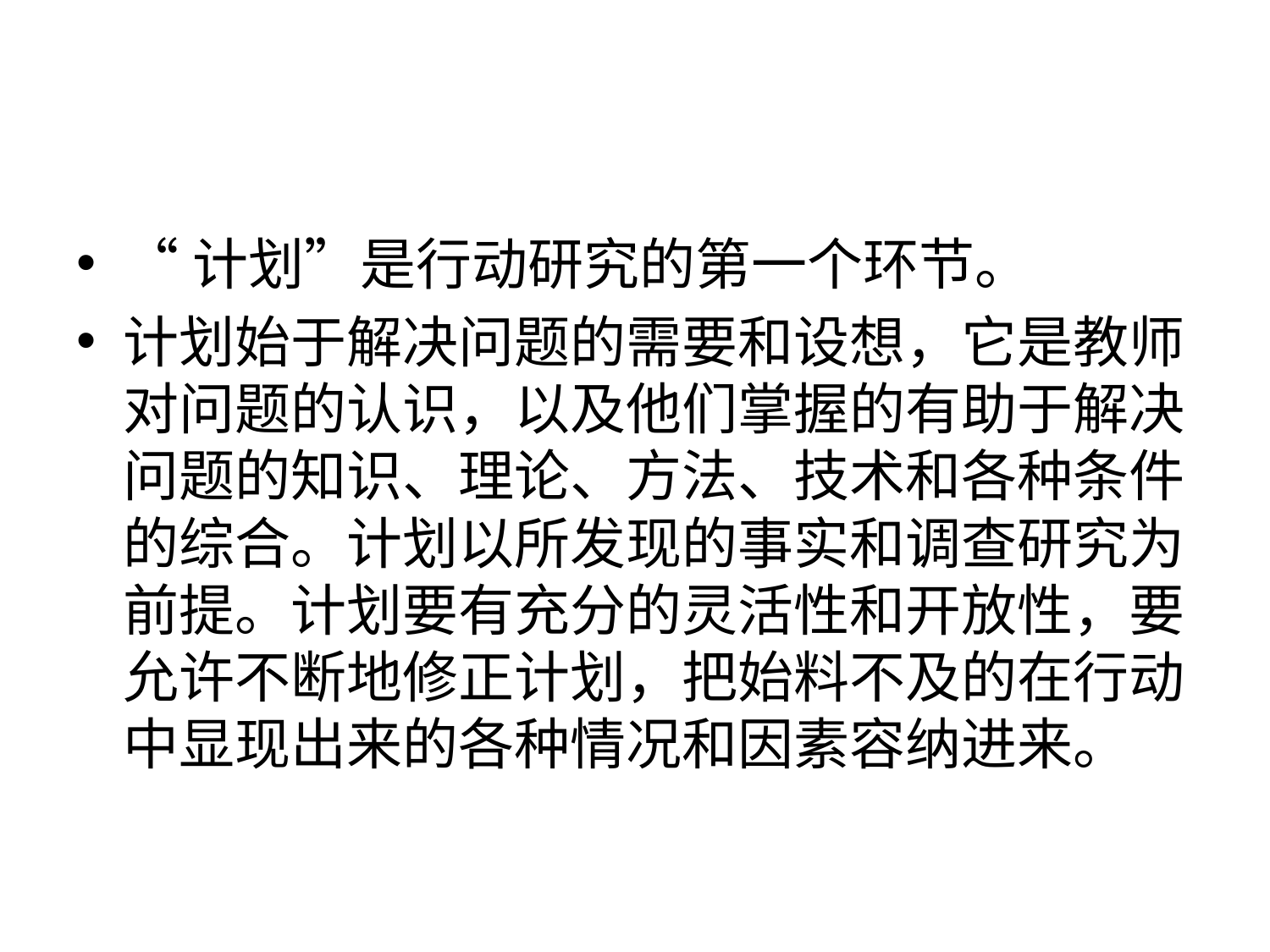

#
“计划”是行动研究的第一个环节。
计划始于解决问题的需要和设想，它是教师对问题的认识，以及他们掌握的有助于解决问题的知识、理论、方法、技术和各种条件的综合。计划以所发现的事实和调查研究为前提。计划要有充分的灵活性和开放性，要允许不断地修正计划，把始料不及的在行动中显现出来的各种情况和因素容纳进来。